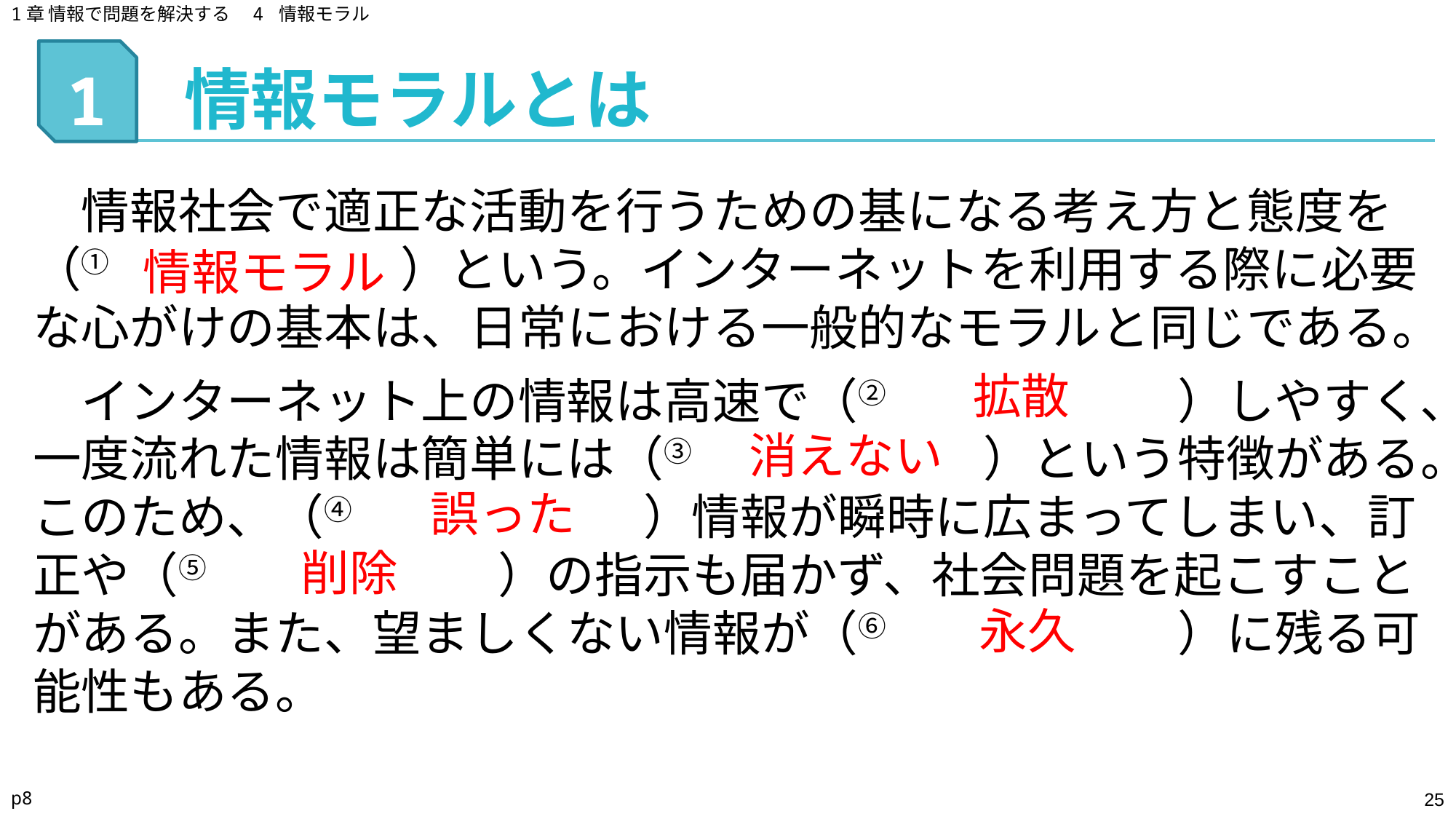

1章 情報で問題を解決する　4 情報モラル
情報モラルとは
# 1
　情報社会で適正な活動を行うための基になる考え方と態度を（①　　　　　　）という。インターネットを利用する際に必要な心がけの基本は、日常における一般的なモラルと同じである。
　インターネット上の情報は高速で（②　　　　　　）しやすく、一度流れた情報は簡単には（③　　　　　　）という特徴がある。このため、（④　　　　　　）情報が瞬時に広まってしまい、訂正や（⑤　　　　　　）の指示も届かず、社会問題を起こすことがある。また、望ましくない情報が（⑥　　　　　　）に残る可能性もある。

情報モラル
拡散
消えない
誤った
削除
永久
p8
25